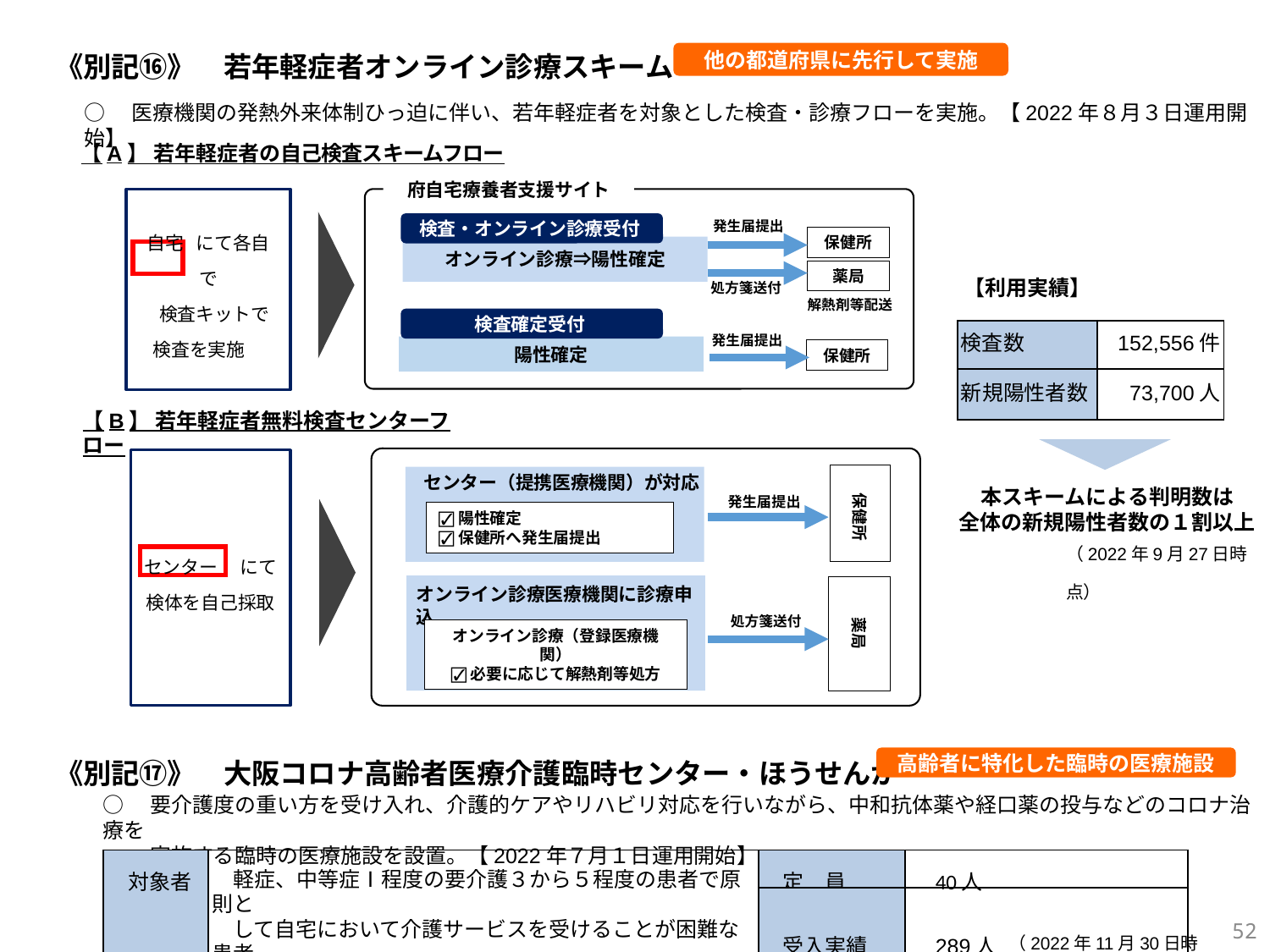

《別記⑯》　若年軽症者オンライン診療スキーム
他の都道府県に先行して実施
○　医療機関の発熱外来体制ひっ迫に伴い、若年軽症者を対象とした検査・診療フローを実施。【2022年８月３日運用開始】

 【A】 若年軽症者の自己検査スキームフロー
府自宅療養者支援サイト
自宅   にて各自で
  検査キットで
検査を実施

発生届提出
検査・オンライン診療受付
保健所
オンライン診療⇒陽性確定

薬局

【利用実績】
処方箋送付
解熱剤等配送
検査確定受付
| 検査数 | 152,556件 |
| --- | --- |
| 新規陽性者数 | 73,700人 |
発生届提出
陽性確定
保健所
【B】 若年軽症者無料検査センターフロー

センター 　にて
検体を自己採取
センター（提携医療機関）が対応
 保健所

本スキームによる判明数は
全体の新規陽性者数の１割以上
発生届提出
☑陽性確定
☑保健所へ発生届提出
（2022年9月27日時点）

オンライン診療医療機関に診療申込
（自宅待機SOSや府HPから案内）
薬局
処方箋送付
オンライン診療（登録医療機関）
☑必要に応じて解熱剤等処方
《別記⑰》　大阪コロナ高齢者医療介護臨時センター・ほうせんか
高齢者に特化した臨時の医療施設
○　要介護度の重い方を受け入れ、介護的ケアやリハビリ対応を行いながら、中和抗体薬や経口薬の投与などのコロナ治療を
　　 実施する臨時の医療施設を設置。【2022年７月１日運用開始】
| 対象者 | 軽症、中等症Ⅰ程度の要介護３から５程度の患者で原則と 　して自宅において介護サービスを受けることが困難な患者 | 定　員 | 40人 |
| --- | --- | --- | --- |
|  |  | 受入実績 | 289人 |
52
（2022年11月30日時点）